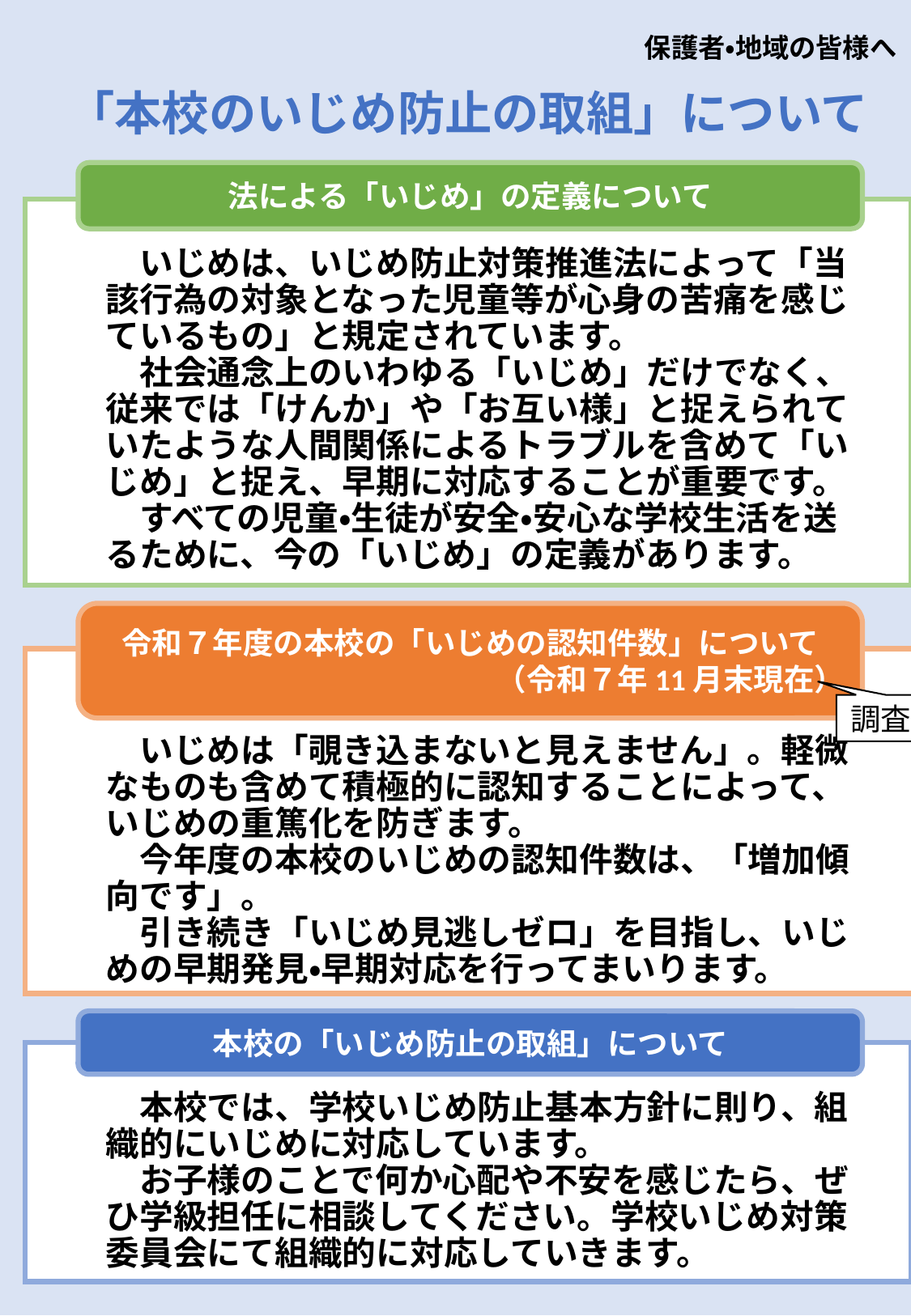

保護者・地域の皆様へ
「本校のいじめ防止の取組」について
法による「いじめ」の定義について

# いじめは、いじめ防止対策推進法によって「当該行為の対象となった児童等が心身の苦痛を感じているもの」と規定されています。 　社会通念上のいわゆる「いじめ」だけでなく、従来では「けんか」や「お互い様」と捉えられていたような人間関係によるトラブルを含めて「いじめ」と捉え、早期に対応することが重要です。 　すべての児童・生徒が安全・安心な学校生活を送るために、今の「いじめ」の定義があります。 　いじめは「覗き込まないと見えません」。軽微なものも含めて積極的に認知することによって、いじめの重篤化を防ぎます。 　今年度の本校のいじめの認知件数は、「増加傾向です」。 　引き続き「いじめ見逃しゼロ」を目指し、いじめの早期発見・早期対応を行ってまいります。 　本校では、学校いじめ防止基本方針に則り、組織的にいじめに対応しています。 　お子様のことで何か心配や不安を感じたら、ぜひ学級担任に相談してください。学校いじめ対策委員会にて組織的に対応していきます。
令和７年度の本校の「いじめの認知件数」について
（令和７年11月末現在）

調査日
本校の「いじめ防止の取組」について